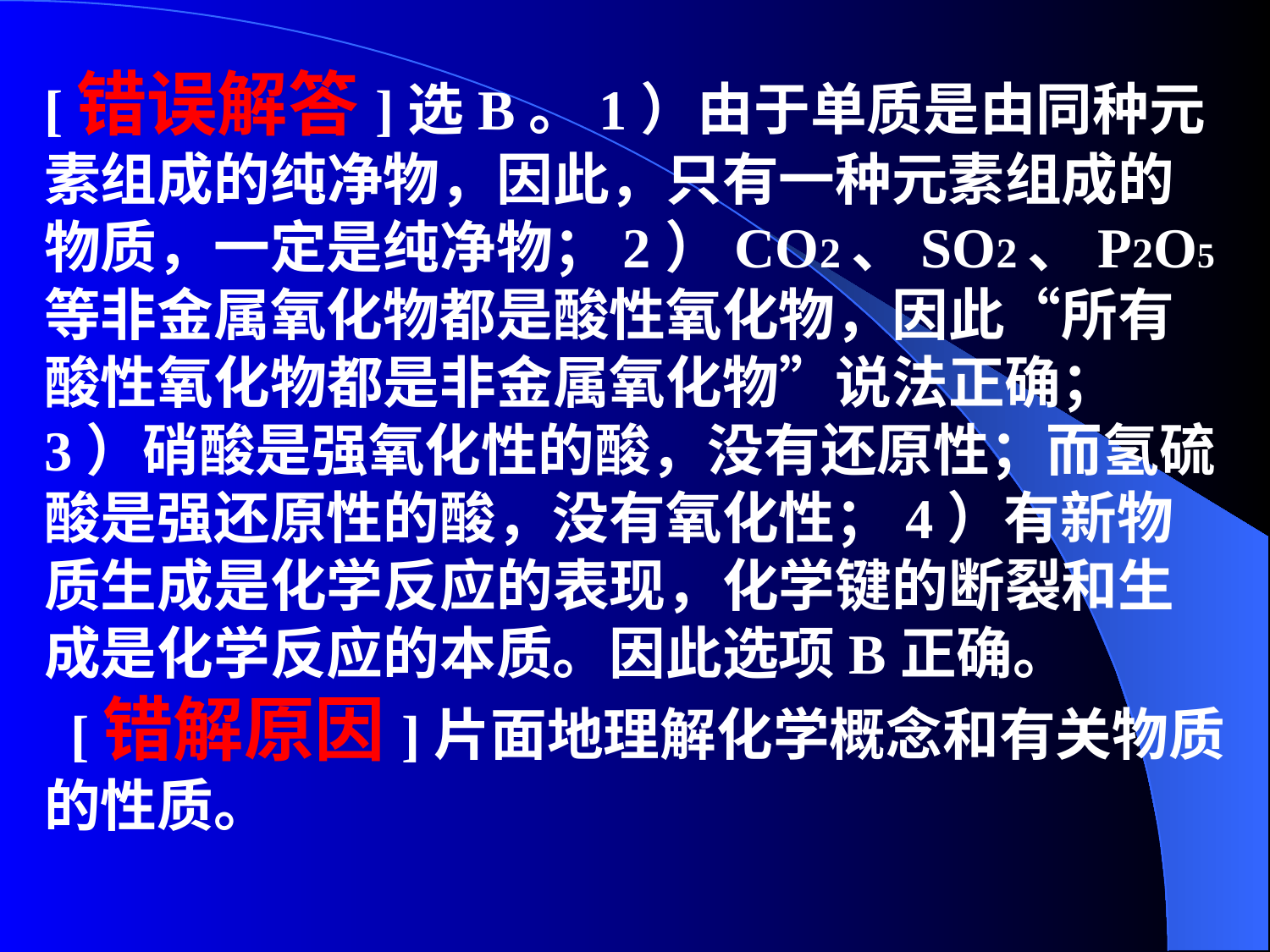

[错误解答]选B。1）由于单质是由同种元素组成的纯净物，因此，只有一种元素组成的物质，一定是纯净物；2）CO2、SO2、P2O5等非金属氧化物都是酸性氧化物，因此“所有酸性氧化物都是非金属氧化物”说法正确；3）硝酸是强氧化性的酸，没有还原性；而氢硫酸是强还原性的酸，没有氧化性；4）有新物质生成是化学反应的表现，化学键的断裂和生成是化学反应的本质。因此选项B正确。
 [错解原因]片面地理解化学概念和有关物质的性质。

55